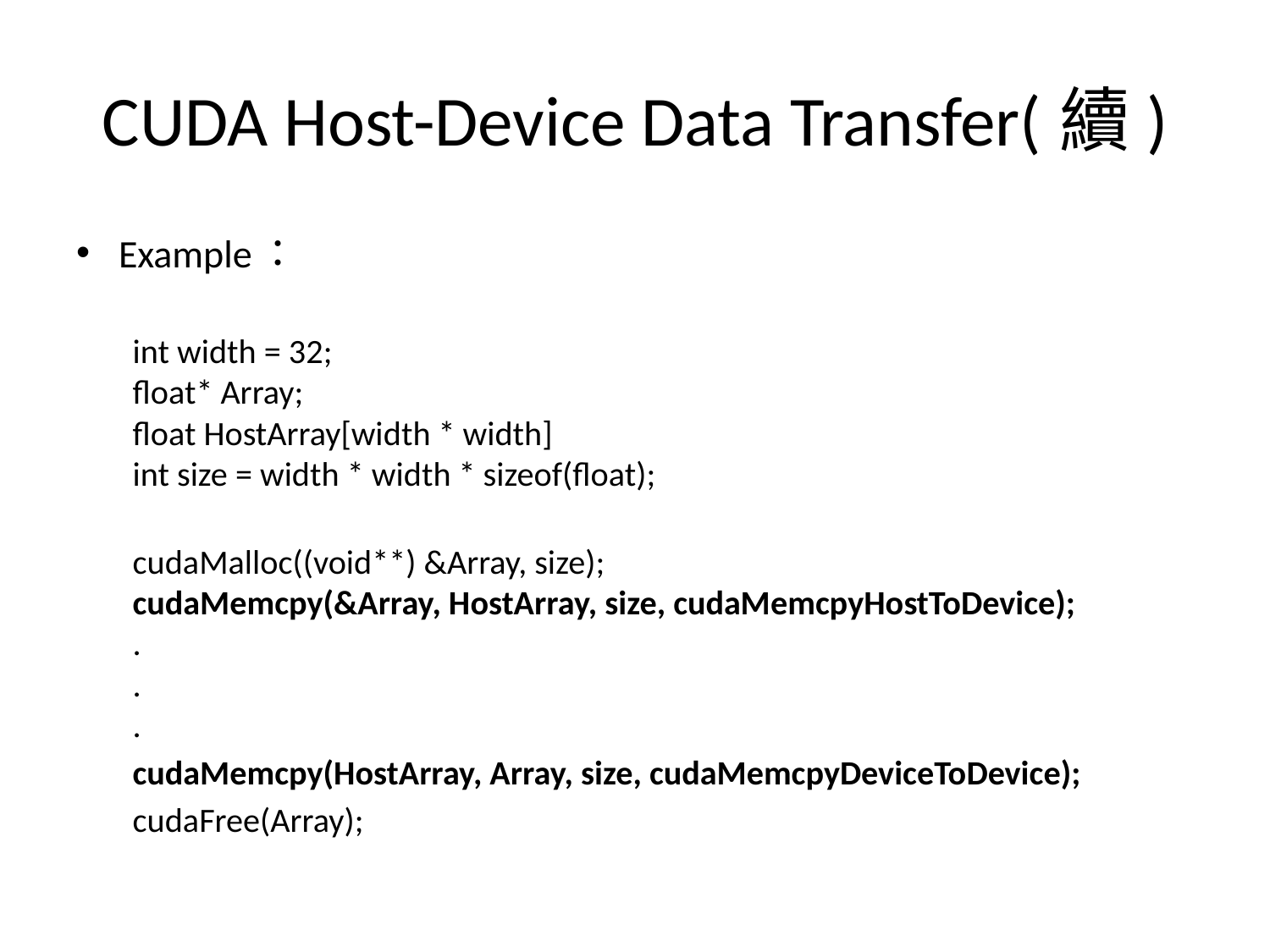

# CUDA Host-Device Data Transfer(續)
Example：

int width = 32;
float* Array;
float HostArray[width * width]
int size = width * width * sizeof(float);
cudaMalloc((void**) &Array, size);
cudaMemcpy(&Array, HostArray, size, cudaMemcpyHostToDevice);
		.
		.
		.
cudaMemcpy(HostArray, Array, size, cudaMemcpyDeviceToDevice);
cudaFree(Array);